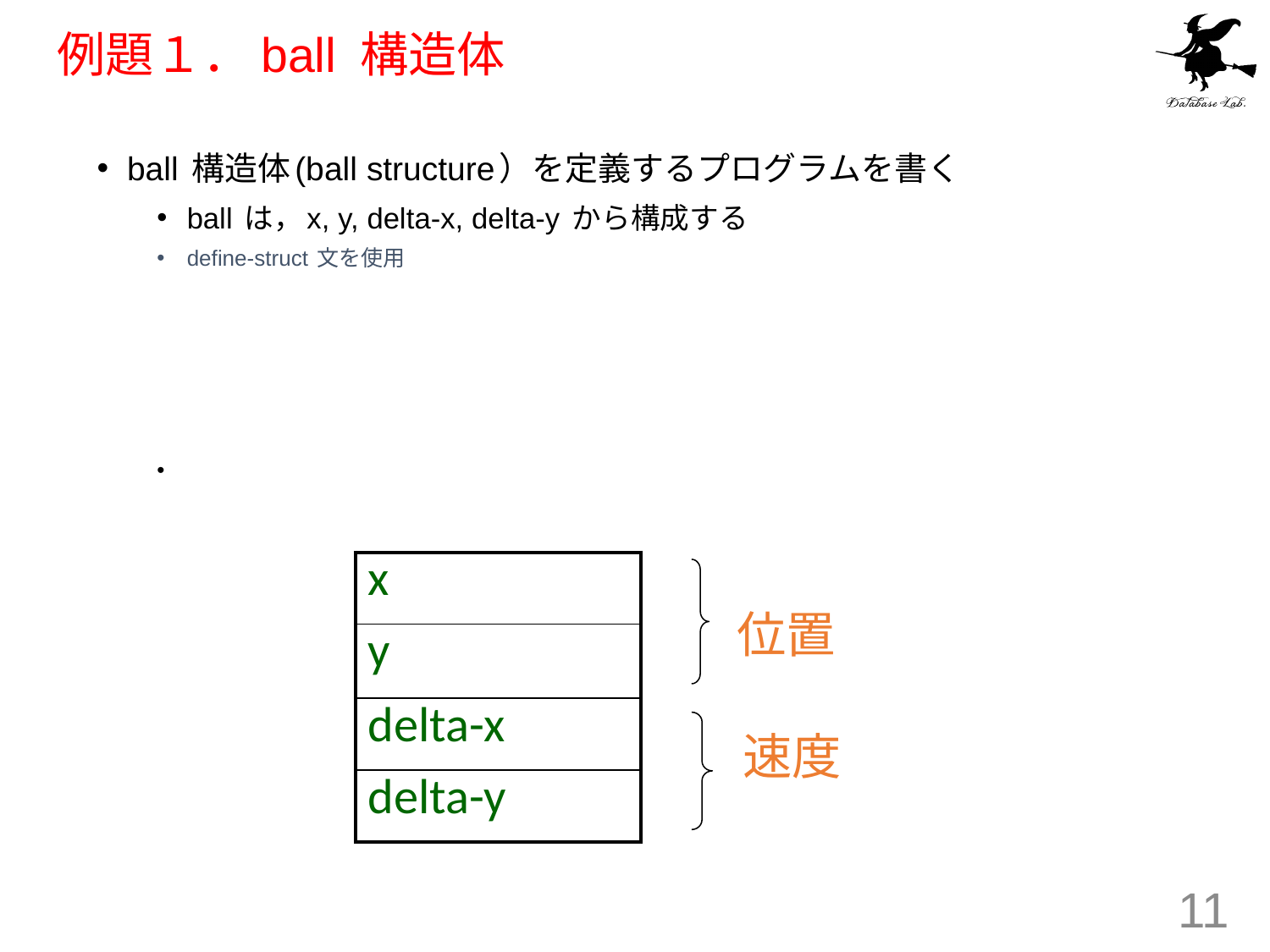

# 例題１．ball 構造体
ball 構造体(ball structure）を定義するプログラムを書く
ball は，x, y, delta-x, delta-y から構成する
define-struct 文を使用

| x |
| --- |
| y |
| delta-x |
| delta-y |

位置

速度
11